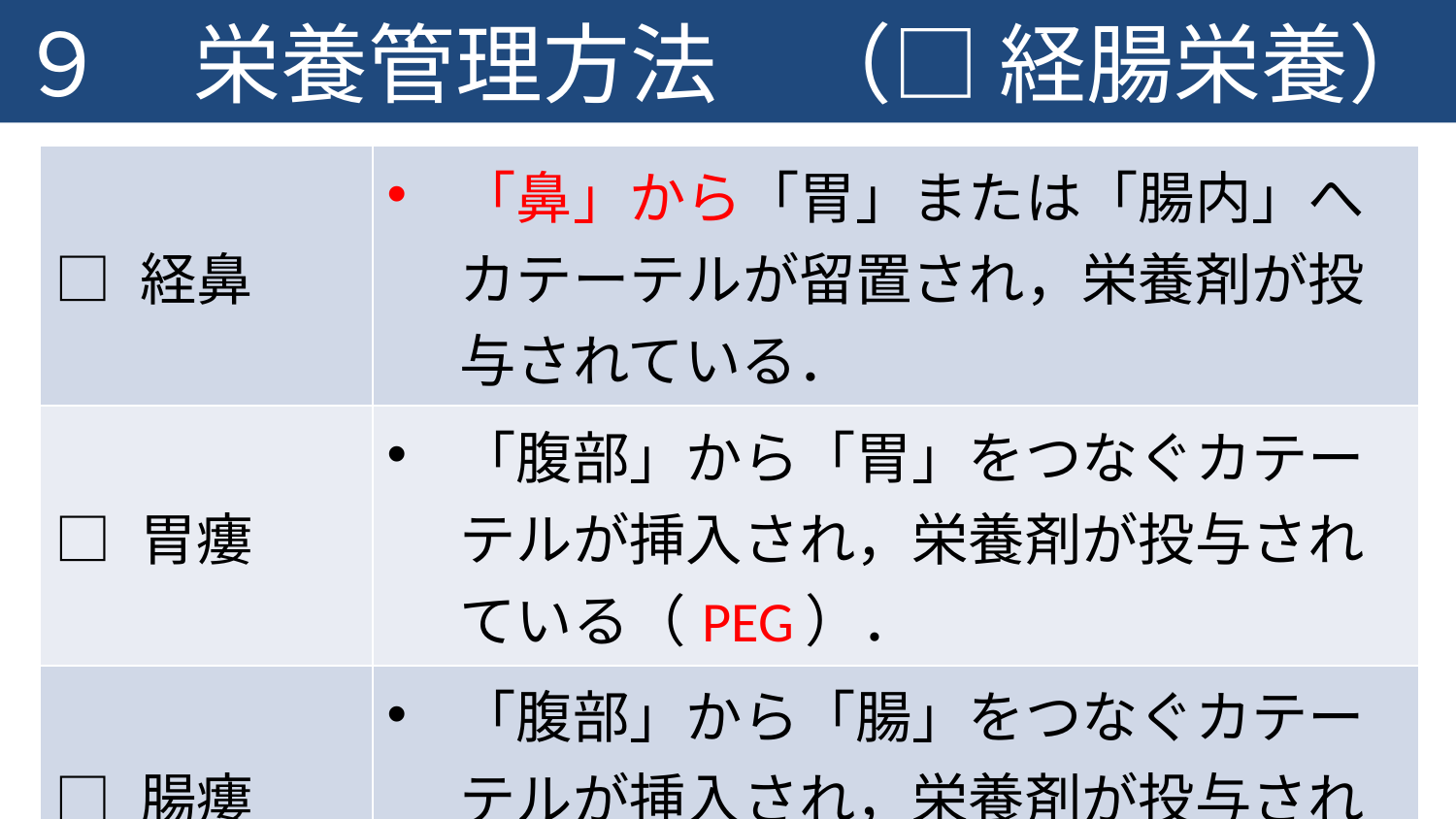

# ９　栄養管理方法　（□ 経腸栄養）
| □ 経鼻 | 「鼻」から「胃」または「腸内」へカテーテルが留置され，栄養剤が投与されている． |
| --- | --- |
| □ 胃瘻 | 「腹部」から「胃」をつなぐカテーテルが挿入され，栄養剤が投与されている（PEG）． |
| □ 腸瘻 | 「腹部」から「腸」をつなぐカテーテルが挿入され，栄養剤が投与されている（胃を介したPEGJも含む)． |